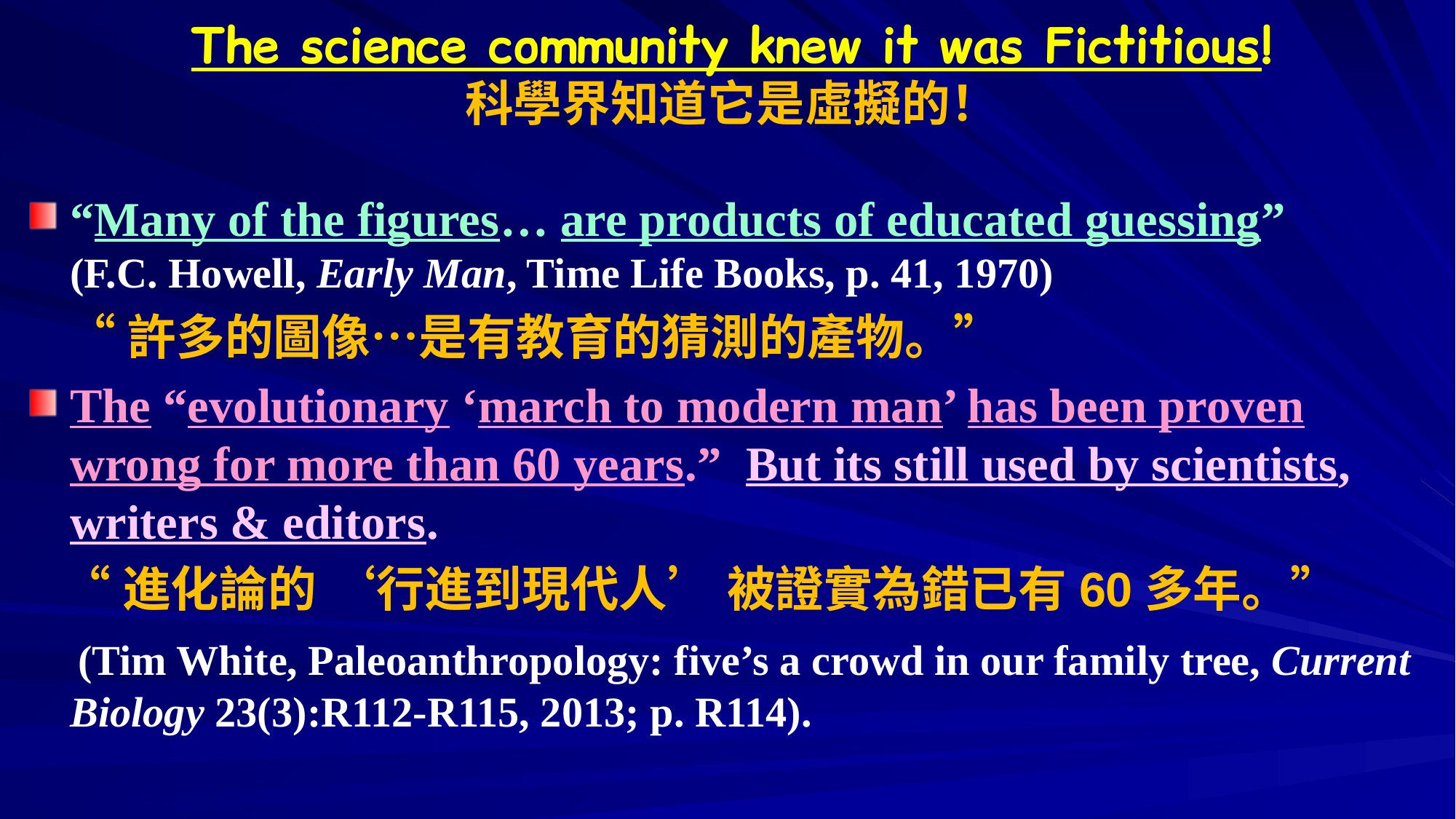

# The science community knew it was Fictitious! 科學界知道它是虛擬的！
“Many of the figures… are products of educated guessing”       (F.C. Howell, Early Man, Time Life Books, p. 41, 1970)
    “許多的圖像…是有教育的猜測的產物。”
The “evolutionary ‘march to modern man’ has been proven wrong for more than 60 years.”  But its still used by scientists, writers & editors.
   “進化論的 ‘行進到現代人’ 被證實為錯已有60多年。”
    (Tim White, Paleoanthropology: five’s a crowd in our family tree, Current Biology 23(3):R112-R115, 2013; p. R114).